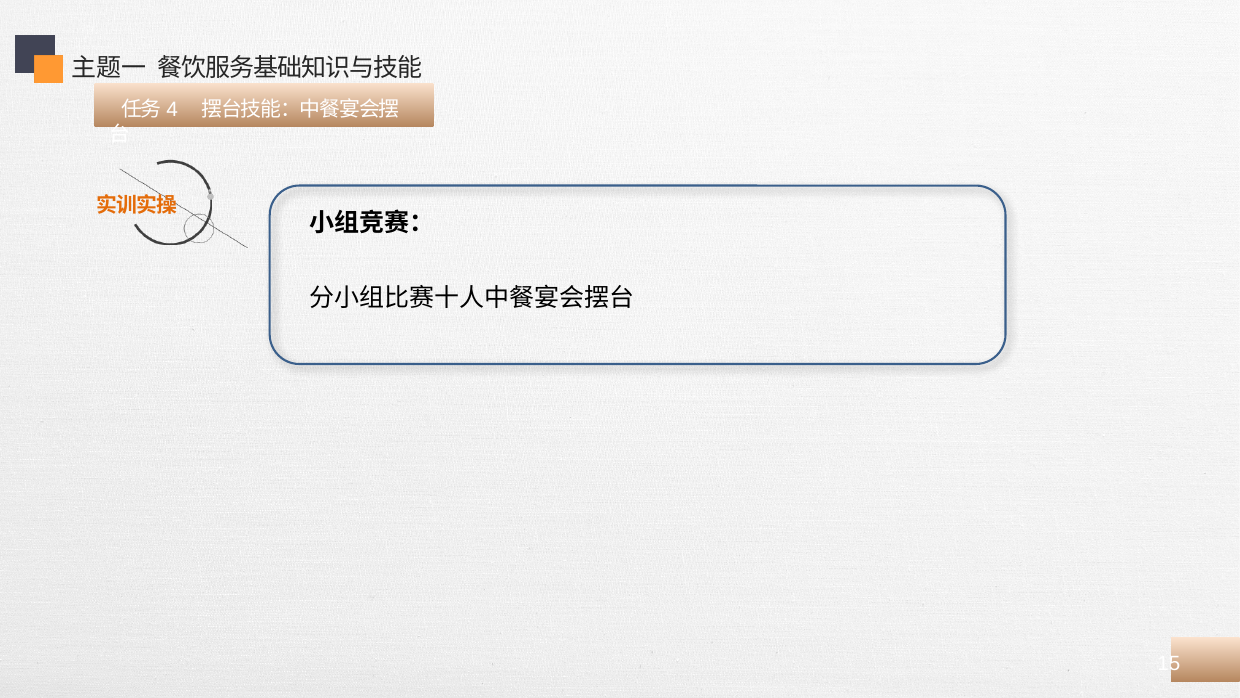

主题一  餐饮服务基础知识与技能

 任务4    摆台技能：中餐宴会摆台

小组竞赛：

分小组比赛十人中餐宴会摆台